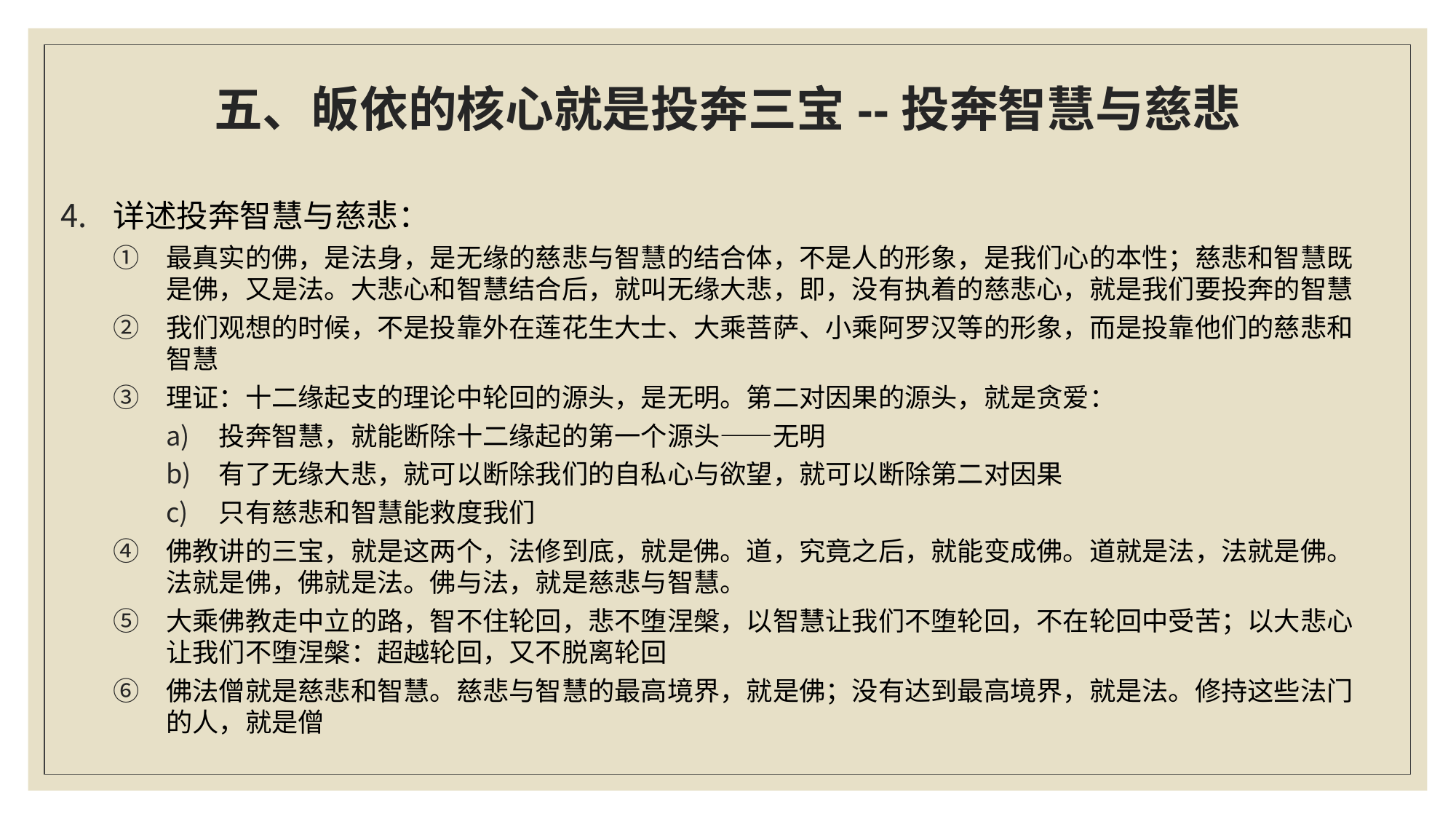

# 五、皈依的核心就是投奔三宝--投奔智慧与慈悲

详述投奔智慧与慈悲：
最真实的佛，是法身，是无缘的慈悲与智慧的结合体，不是人的形象，是我们心的本性；慈悲和智慧既是佛，又是法。大悲心和智慧结合后，就叫无缘大悲，即，没有执着的慈悲心，就是我们要投奔的智慧
我们观想的时候，不是投靠外在莲花生大士、大乘菩萨、小乘阿罗汉等的形象，而是投靠他们的慈悲和智慧
理证：十二缘起支的理论中轮回的源头，是无明。第二对因果的源头，就是贪爱：
投奔智慧，就能断除十二缘起的第一个源头——无明
有了无缘大悲，就可以断除我们的自私心与欲望，就可以断除第二对因果
只有慈悲和智慧能救度我们
佛教讲的三宝，就是这两个，法修到底，就是佛。道，究竟之后，就能变成佛。道就是法，法就是佛。法就是佛，佛就是法。佛与法，就是慈悲与智慧。
大乘佛教走中立的路，智不住轮回，悲不堕涅槃，以智慧让我们不堕轮回，不在轮回中受苦；以大悲心让我们不堕涅槃：超越轮回，又不脱离轮回
佛法僧就是慈悲和智慧。慈悲与智慧的最高境界，就是佛；没有达到最高境界，就是法。修持这些法门的人，就是僧